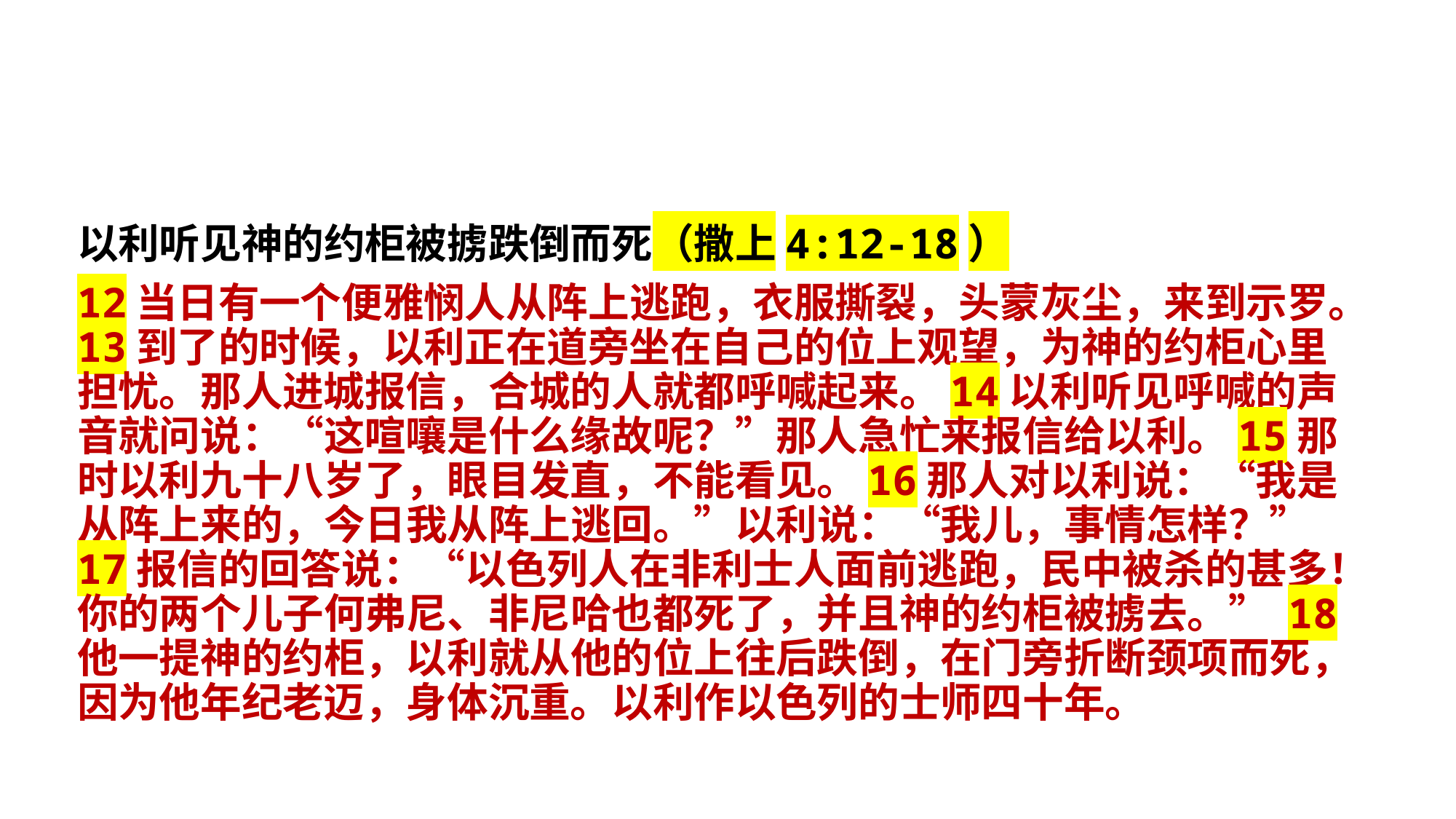

以利听见神的约柜被掳跌倒而死（撒上4:12-18）
12当日有一个便雅悯人从阵上逃跑，衣服撕裂，头蒙灰尘，来到示罗。13到了的时候，以利正在道旁坐在自己的位上观望，为神的约柜心里担忧。那人进城报信，合城的人就都呼喊起来。14以利听见呼喊的声音就问说：“这喧嚷是什么缘故呢？”那人急忙来报信给以利。15那时以利九十八岁了，眼目发直，不能看见。16那人对以利说：“我是从阵上来的，今日我从阵上逃回。”以利说：“我儿，事情怎样？” 17报信的回答说：“以色列人在非利士人面前逃跑，民中被杀的甚多！你的两个儿子何弗尼、非尼哈也都死了，并且神的约柜被掳去。” 18他一提神的约柜，以利就从他的位上往后跌倒，在门旁折断颈项而死，因为他年纪老迈，身体沉重。以利作以色列的士师四十年。